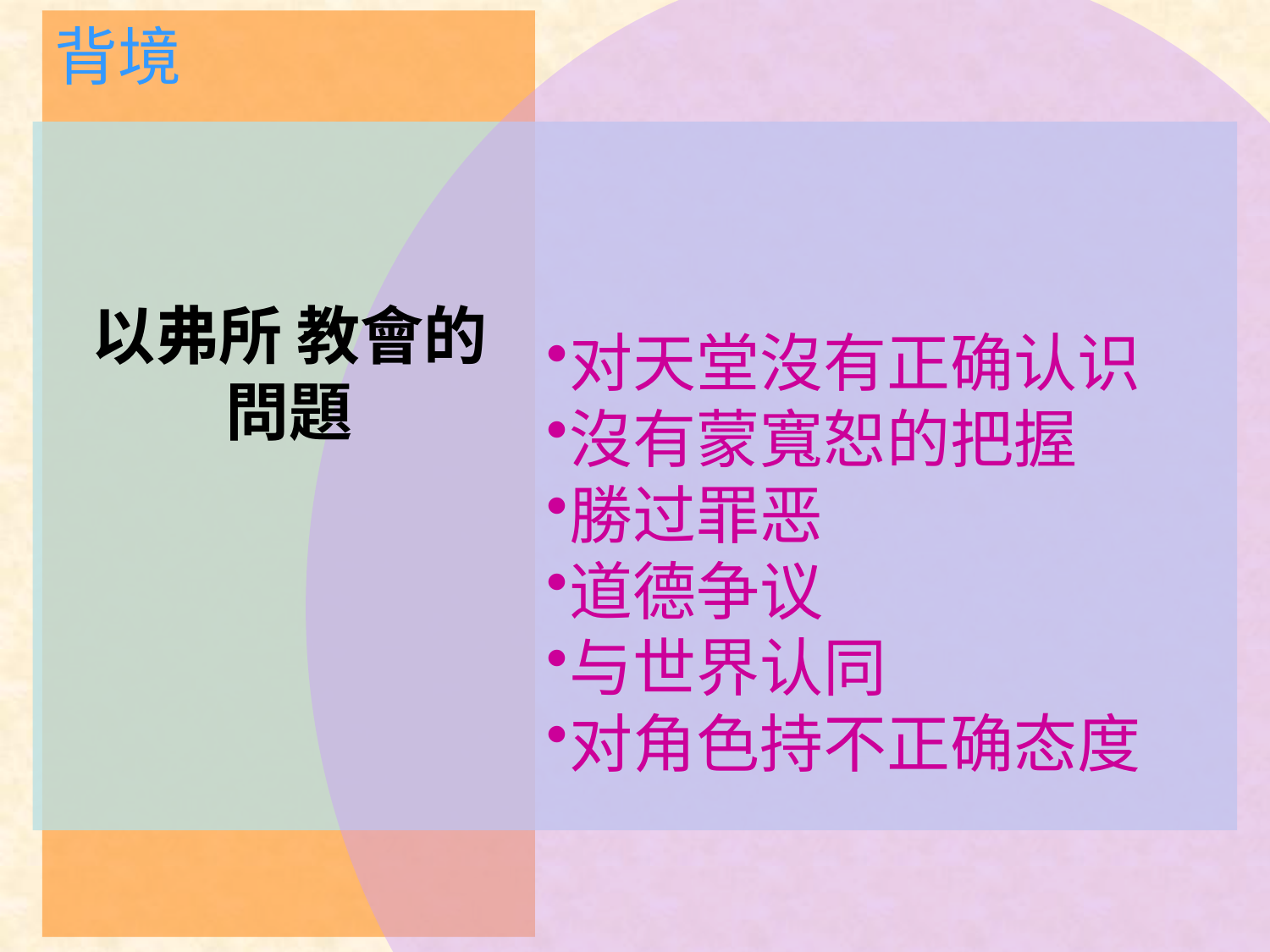

背境

对天堂沒有正确认识
沒有蒙寬恕的把握
勝过罪恶
道德争议
与世界认同
对角色持不正确态度
# 以弗所 教會的問題